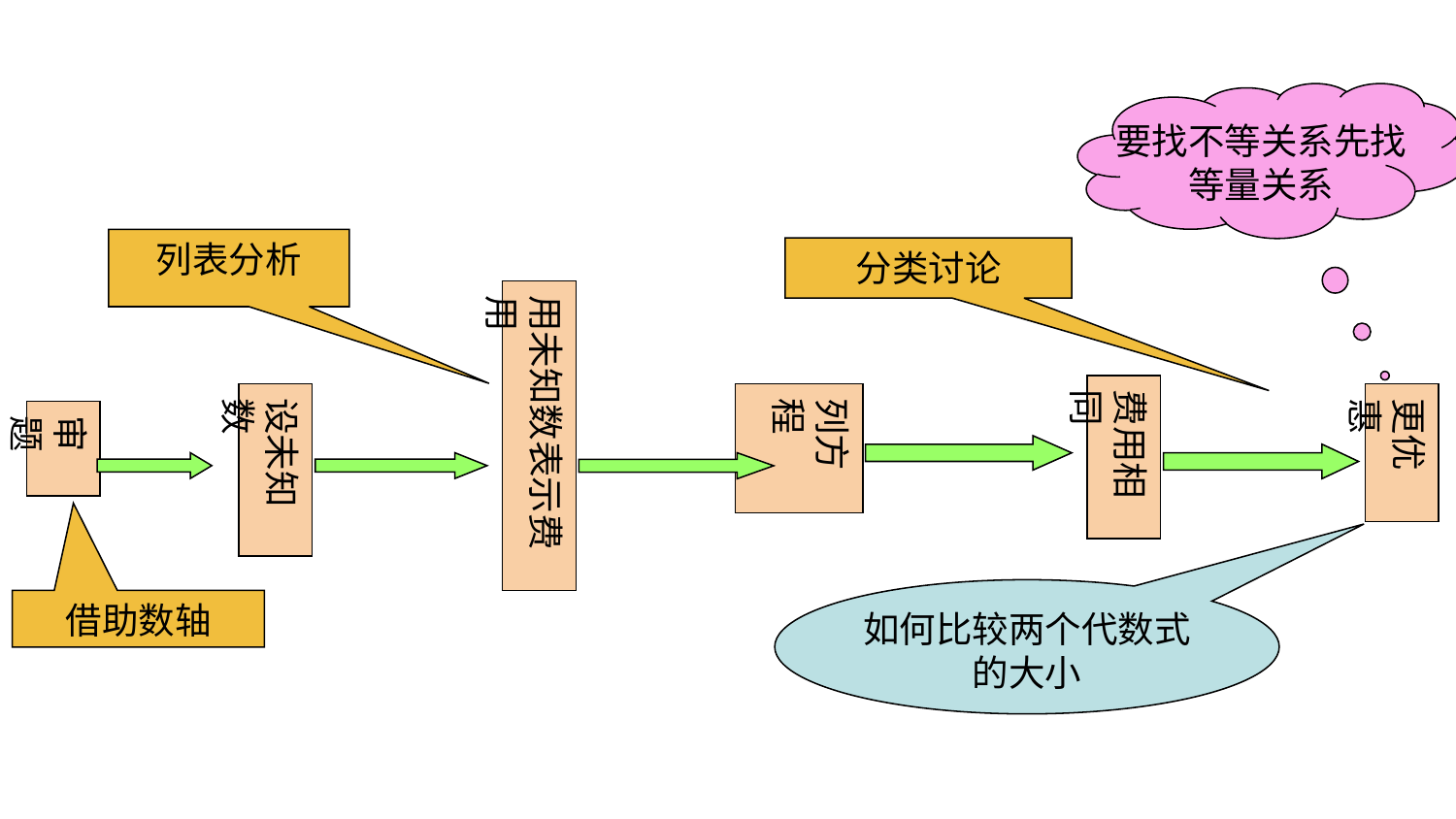

要找不等关系先找等量关系
列表分析
分类讨论
用未知数表示费用
费用相同
设未知数
列方程
更优惠
审题

如何比较两个代数式的大小
借助数轴